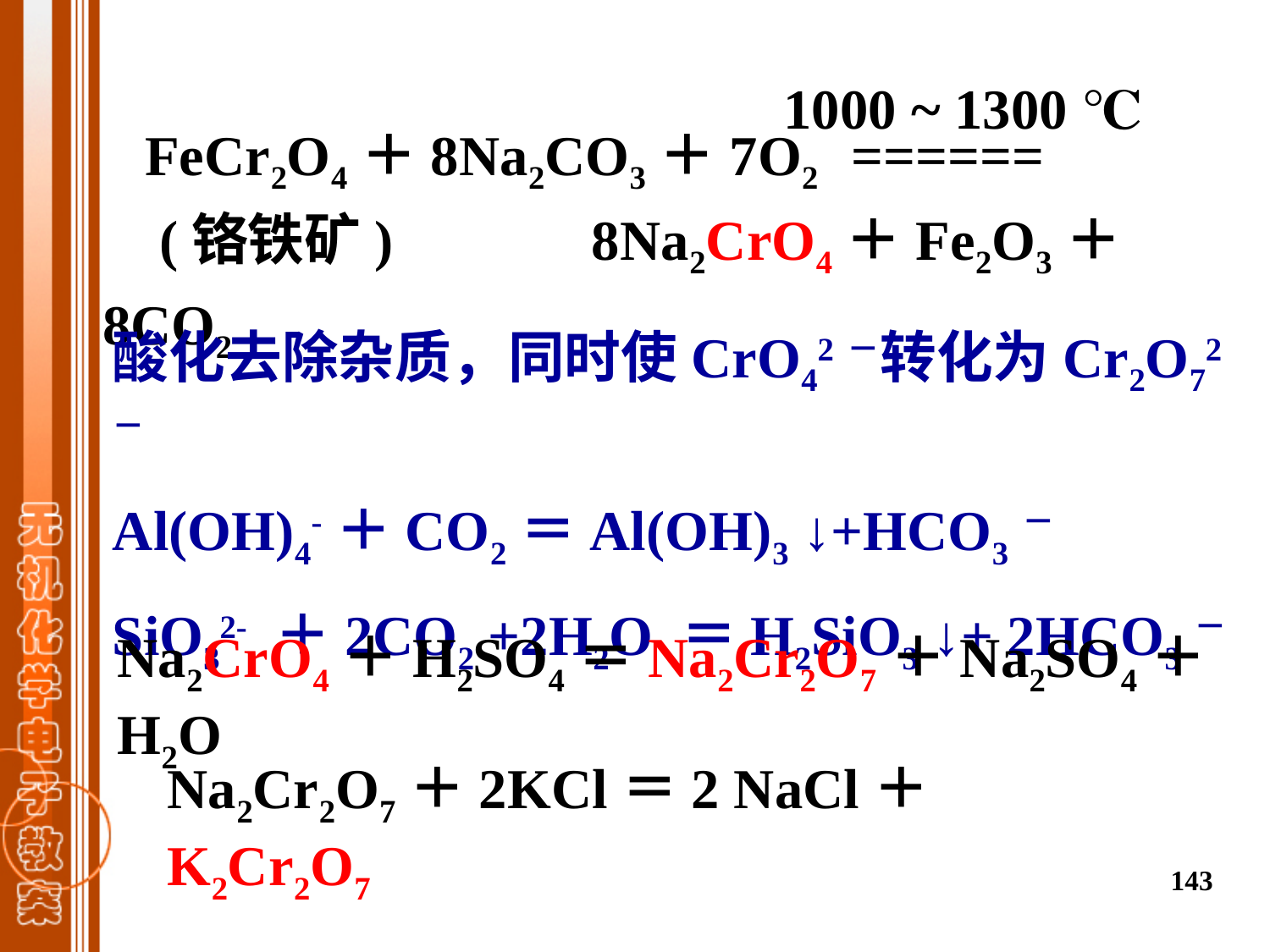

1000 ~ 1300 ℃
   FeCr2O4＋8Na2CO3＋7O2    ======
    (铬铁矿)              8Na2CrO4＋Fe2O3＋8CO2
酸化去除杂质，同时使CrO42－转化为Cr2O72－
Al(OH)4-＋CO2＝Al(OH)3 ↓+HCO3－
SiO32- ＋2CO2 +2H2O ＝H2SiO3 ↓+ 2HCO3－
Na2CrO4＋H2SO4＝Na2Cr2O7＋Na2SO4＋H2O
Na2Cr2O7＋2KCl＝2 NaCl＋K2Cr2O7
143